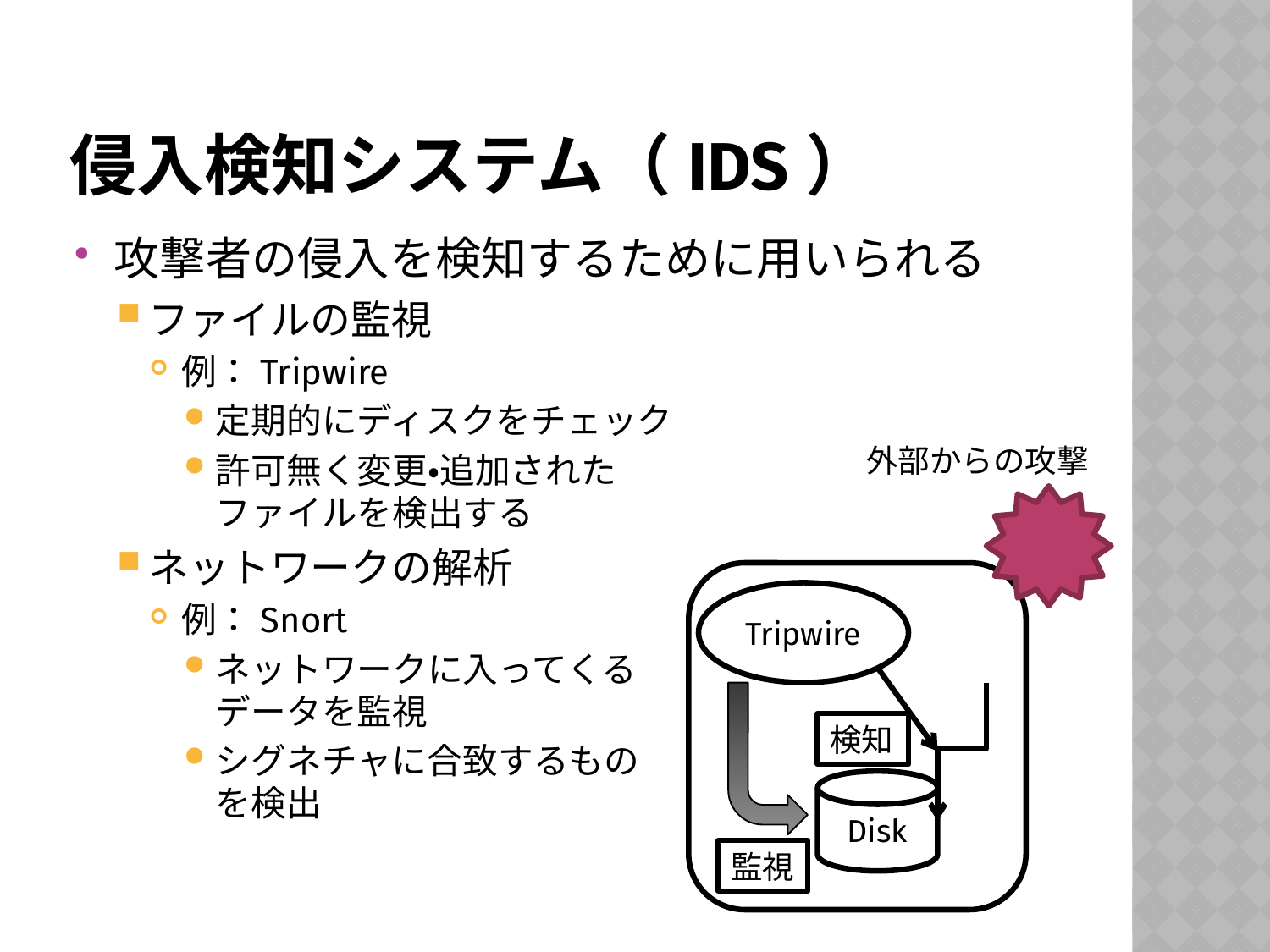

# 侵入検知システム（IDS）
攻撃者の侵入を検知するために用いられる
ファイルの監視
例：Tripwire
定期的にディスクをチェック
許可無く変更・追加された
ファイルを検出する
ネットワークの解析
例：Snort
ネットワークに入ってくる
データを監視
シグネチャに合致するもの
を検出
外部からの攻撃

Tripwire

検知
Disk
監視